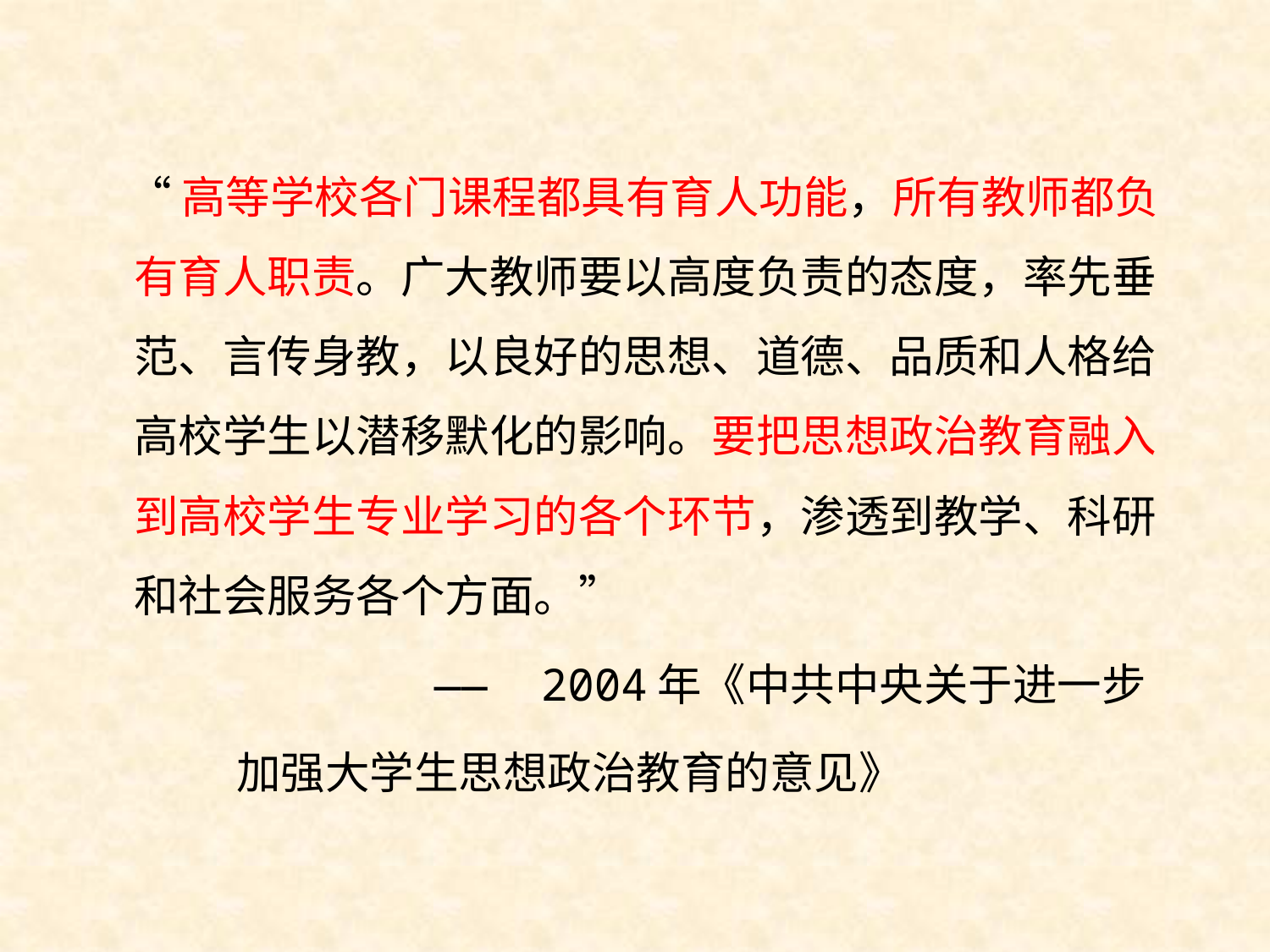

“高等学校各门课程都具有育人功能，所有教师都负有育人职责。广大教师要以高度负责的态度，率先垂范、言传身教，以良好的思想、道德、品质和人格给高校学生以潜移默化的影响。要把思想政治教育融入到高校学生专业学习的各个环节，渗透到教学、科研和社会服务各个方面。”
             ——  2004年《中共中央关于进一步
              加强大学生思想政治教育的意见》
5